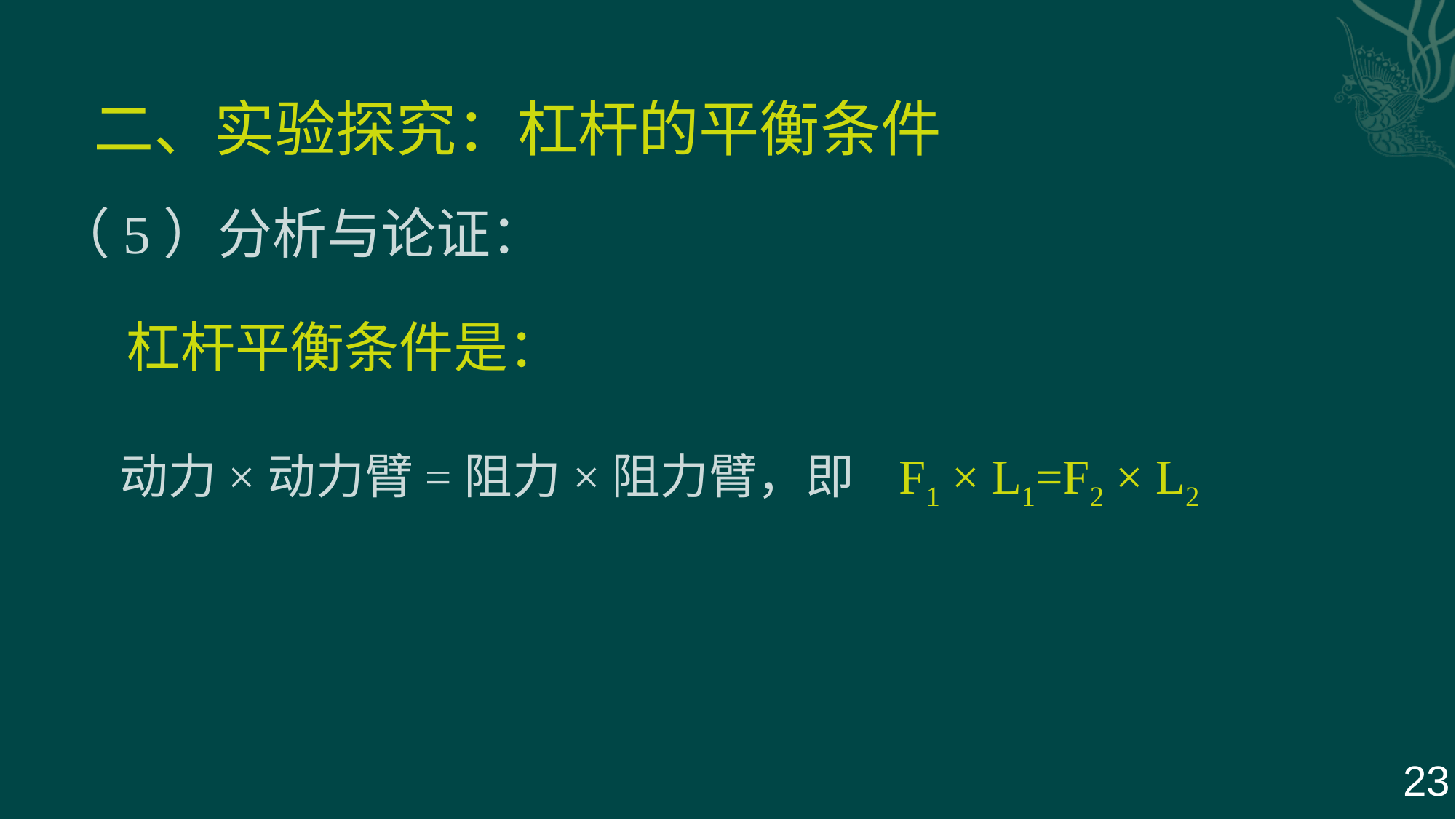

二、实验探究：杠杆的平衡条件
（5）分析与论证：
杠杆平衡条件是：
动力×动力臂=阻力×阻力臂，即   F1 × L1=F2 × L2
23